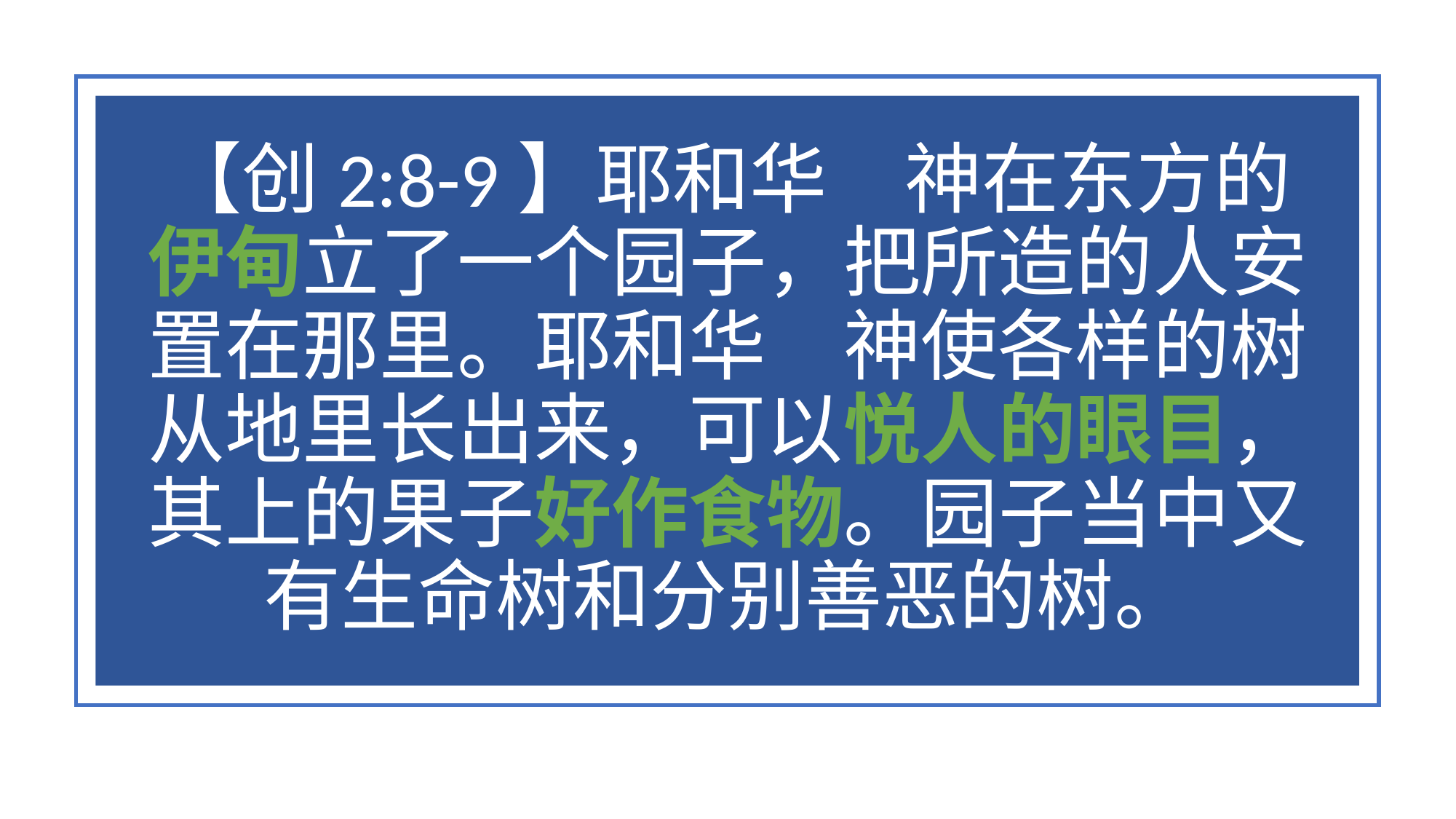

# 【创2:8-9】耶和华　神在东方的伊甸立了一个园子，把所造的人安置在那里。耶和华　神使各样的树从地里长出来，可以悦人的眼目，其上的果子好作食物。园子当中又有生命树和分别善恶的树。